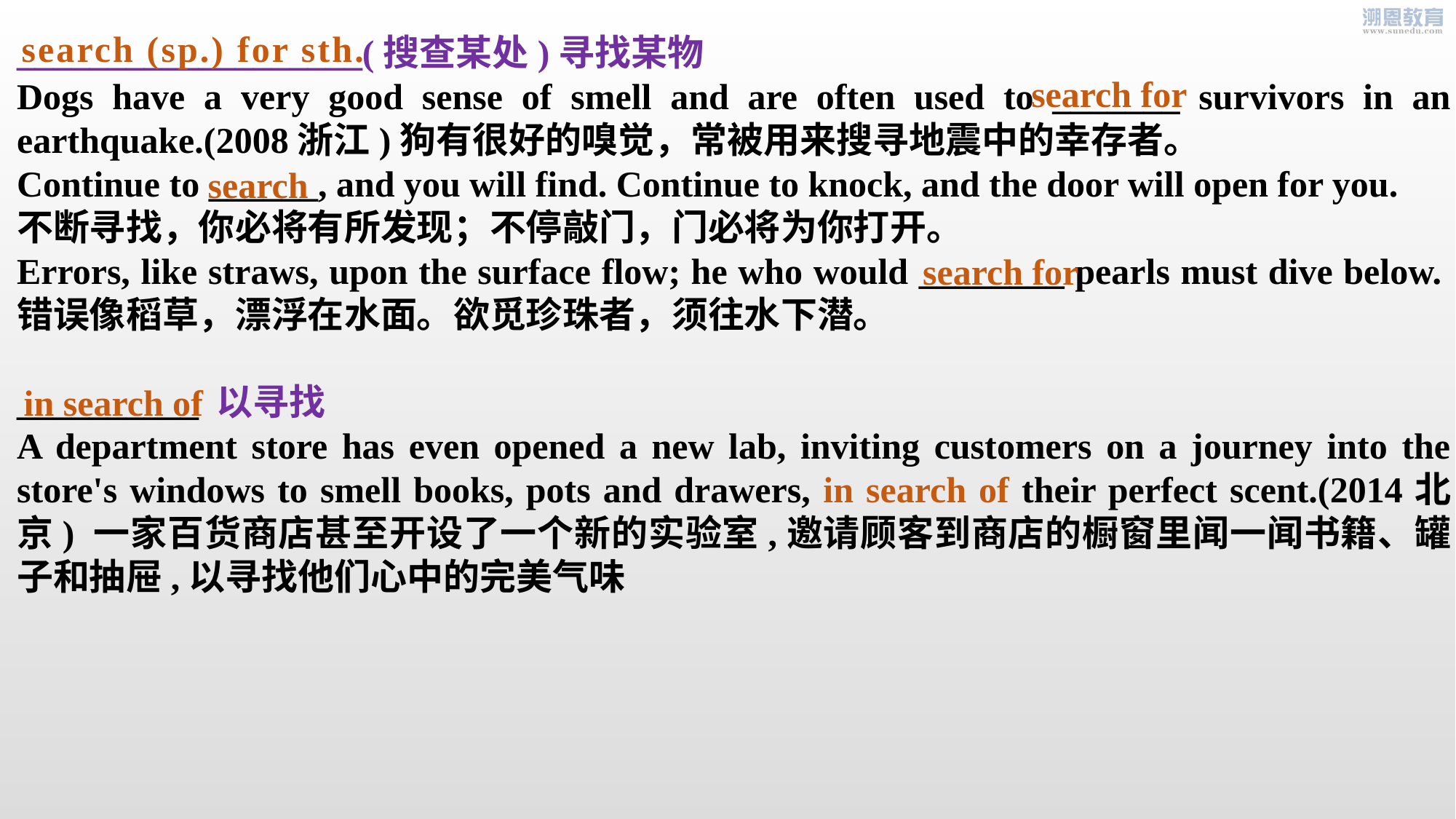

search (sp.) for sth.
___________________(搜查某处)寻找某物
Dogs have a very good sense of smell and are often used to _______ survivors in an earthquake.(2008浙江)狗有很好的嗅觉，常被用来搜寻地震中的幸存者。
Continue to ______, and you will find. Continue to knock, and the door will open for you.
不断寻找，你必将有所发现；不停敲门，门必将为你打开。
Errors, like straws, upon the surface flow; he who would ________ pearls must dive below.错误像稻草，漂浮在水面。欲觅珍珠者，须往水下潜。

__________ 以寻找
A department store has even opened a new lab, inviting customers on a journey into the store's windows to smell books, pots and drawers, in search of their perfect scent.(2014北京) 一家百货商店甚至开设了一个新的实验室,邀请顾客到商店的橱窗里闻一闻书籍、罐子和抽屉,以寻找他们心中的完美气味

search for
search
search for
in search of